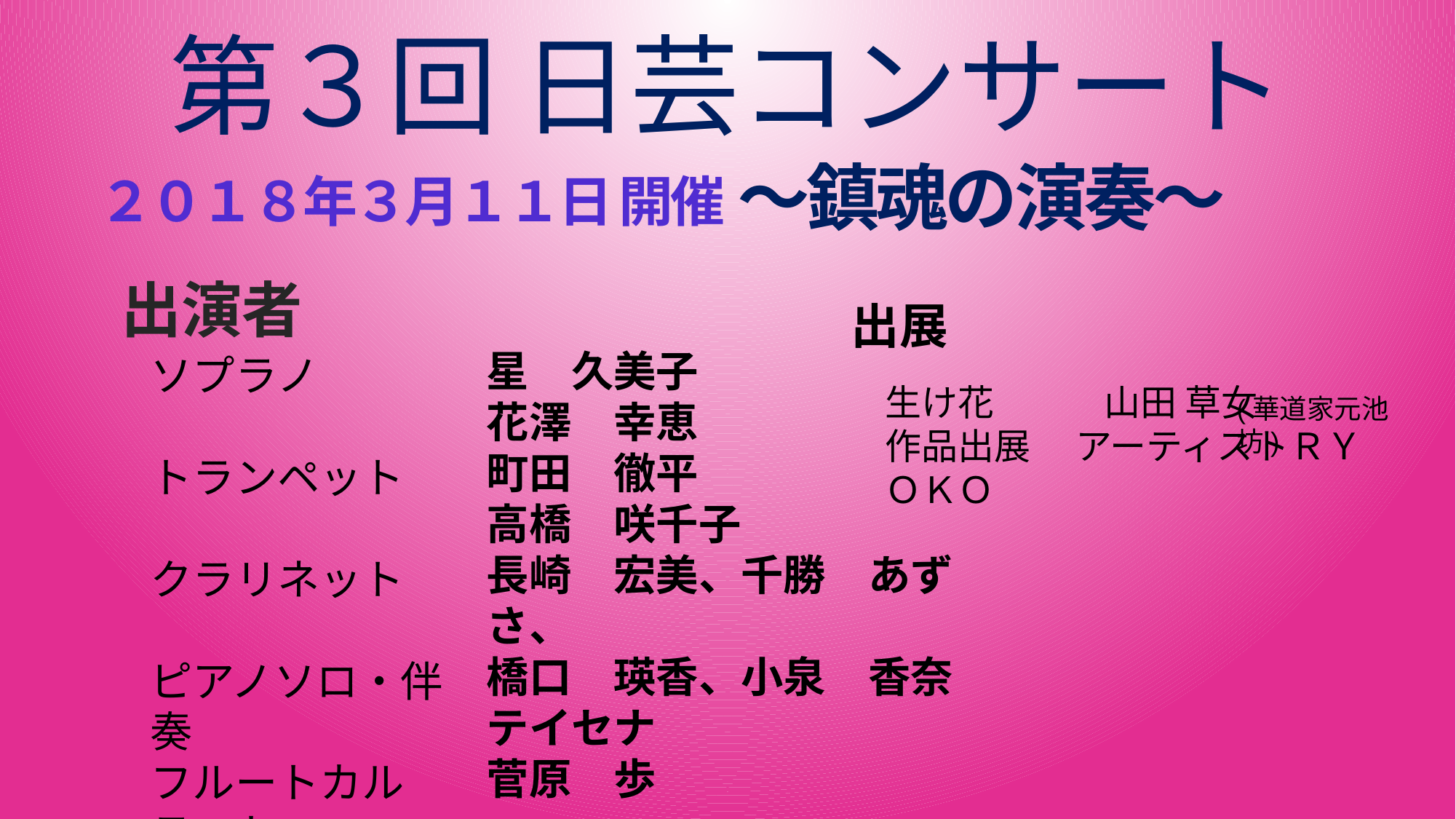

第３回 日芸コンサート
～鎮魂の演奏～
２０１８年３月１１日 開催
出演者
出展
星　久美子
花澤　幸恵
町田　徹平
高橋　咲千子
長崎　宏美、千勝　あずさ、
橋口　瑛香、小泉　香奈
テイセナ
菅原　歩

ソプラノ
トランペット
クラリネット
ピアノソロ・伴奏
フルートカルテット
　“トレーフル”
ヴァイオリン
ピアノデュオ
“サシェドゥローズ
生け花　　　山田 草女
作品出展　 アーティストＲＹＯＫＯ
(華道家元池坊)